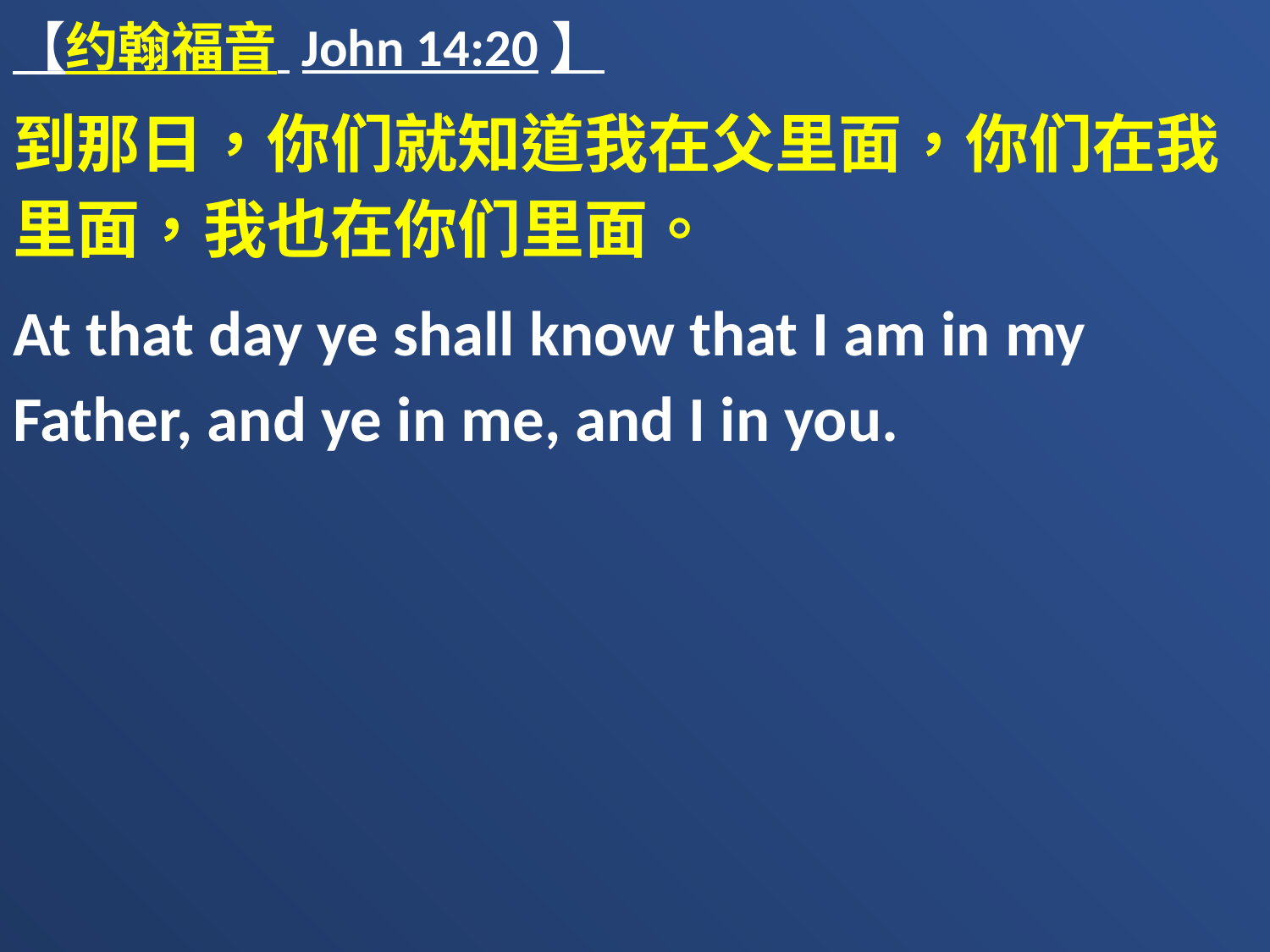

【约翰福音 John 14:20】
到那日，你们就知道我在父里面，你们在我里面，我也在你们里面。
At that day ye shall know that I am in my Father, and ye in me, and I in you.